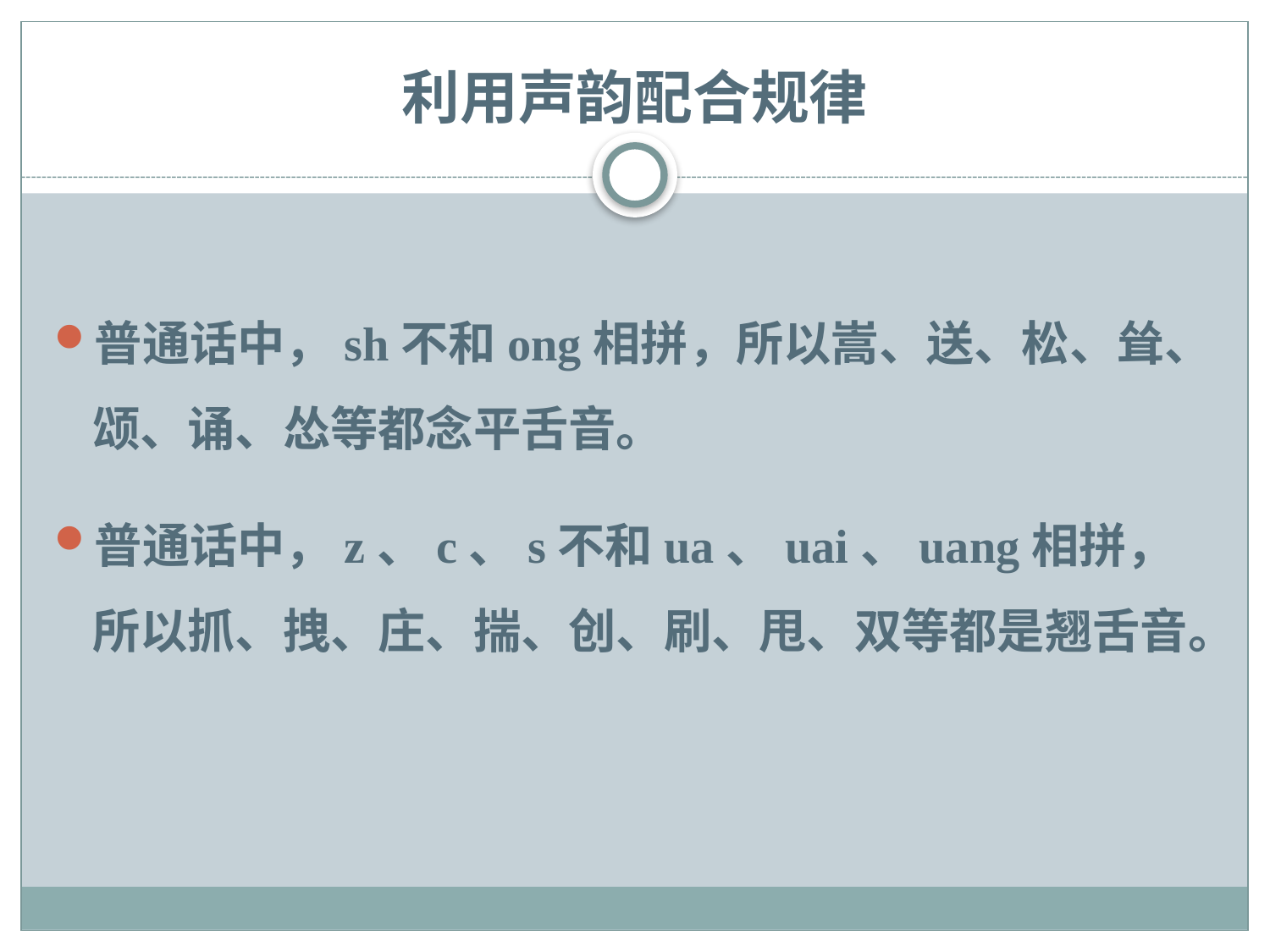

# 利用声韵配合规律

普通话中，sh不和ong相拼，所以嵩、送、松、耸、颂、诵、怂等都念平舌音。
普通话中，z、c、s不和ua、uai、uang相拼，所以抓、拽、庄、揣、创、刷、甩、双等都是翘舌音。